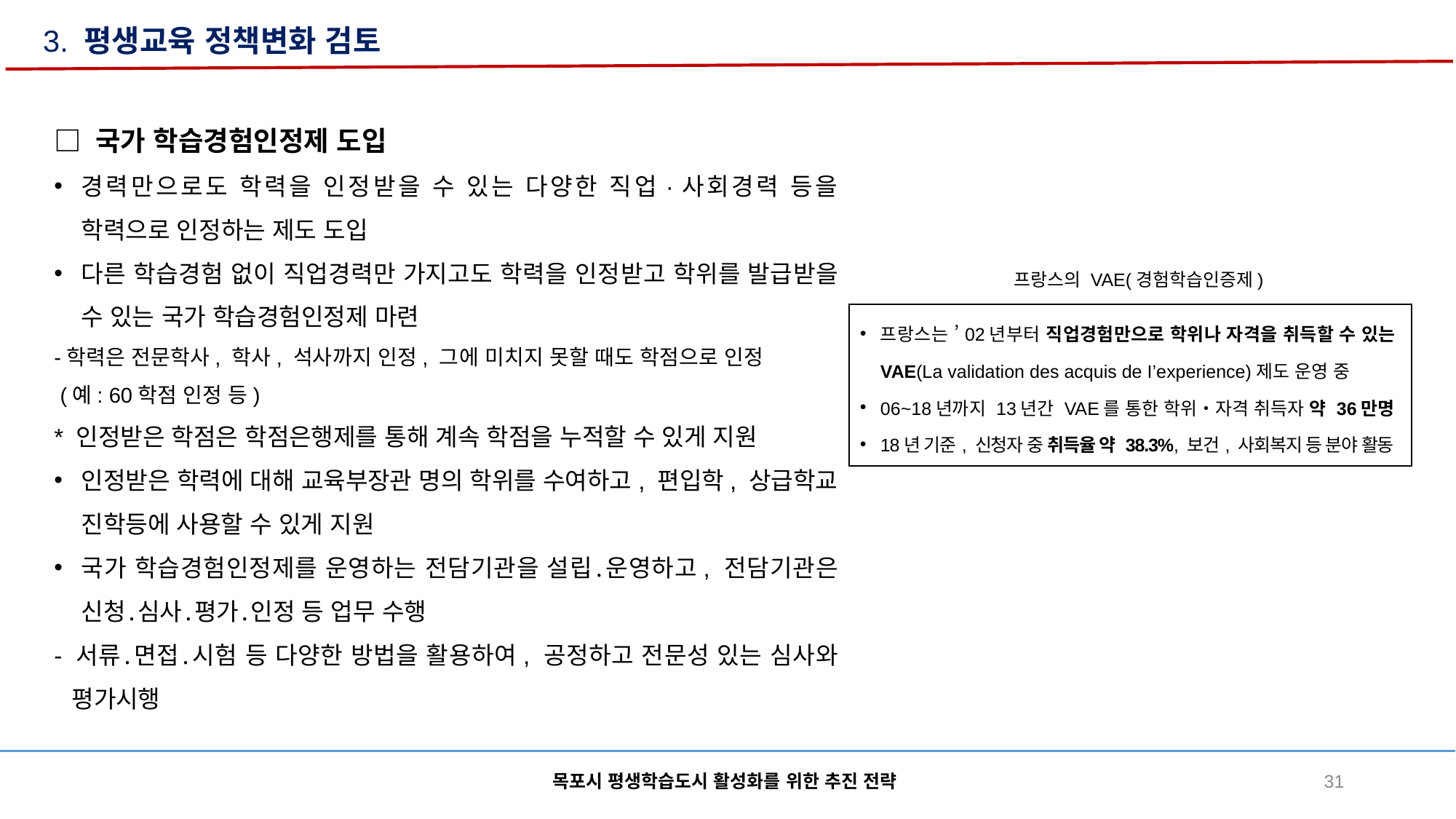

3. 평생교육 정책변화 검토

□ 국가 학습경험인정제 도입
경력만으로도 학력을 인정받을 수 있는 다양한 직업·사회경력 등을 학력으로 인정하는 제도 도입
다른 학습경험 없이 직업경력만 가지고도 학력을 인정받고 학위를 발급받을 수 있는 국가 학습경험인정제 마련
-학력은 전문학사, 학사, 석사까지 인정, 그에 미치지 못할 때도 학점으로 인정
 (예: 60학점 인정 등)
* 인정받은 학점은 학점은행제를 통해 계속 학점을 누적할 수 있게 지원
인정받은 학력에 대해 교육부장관 명의 학위를 수여하고, 편입학, 상급학교 진학등에 사용할 수 있게 지원
국가 학습경험인정제를 운영하는 전담기관을 설립․운영하고, 전담기관은 신청․심사․평가․인정 등 업무 수행
- 서류․면접․시험 등 다양한 방법을 활용하여, 공정하고 전문성 있는 심사와 평가시행

프랑스의 VAE(경험학습인증제)
| 프랑스는 ’02년부터 직업경험만으로 학위나 자격을 취득할 수 있는VAE(La validation des acquis de I’experience)제도 운영 중 06~18년까지 13년간 VAE를 통한 학위・자격 취득자 약 36만명 18년 기준, 신청자 중 취득율 약 38.3%, 보건, 사회복지 등 분야 활동 |
| --- |
목포시 평생학습도시 활성화를 위한 추진 전략
31